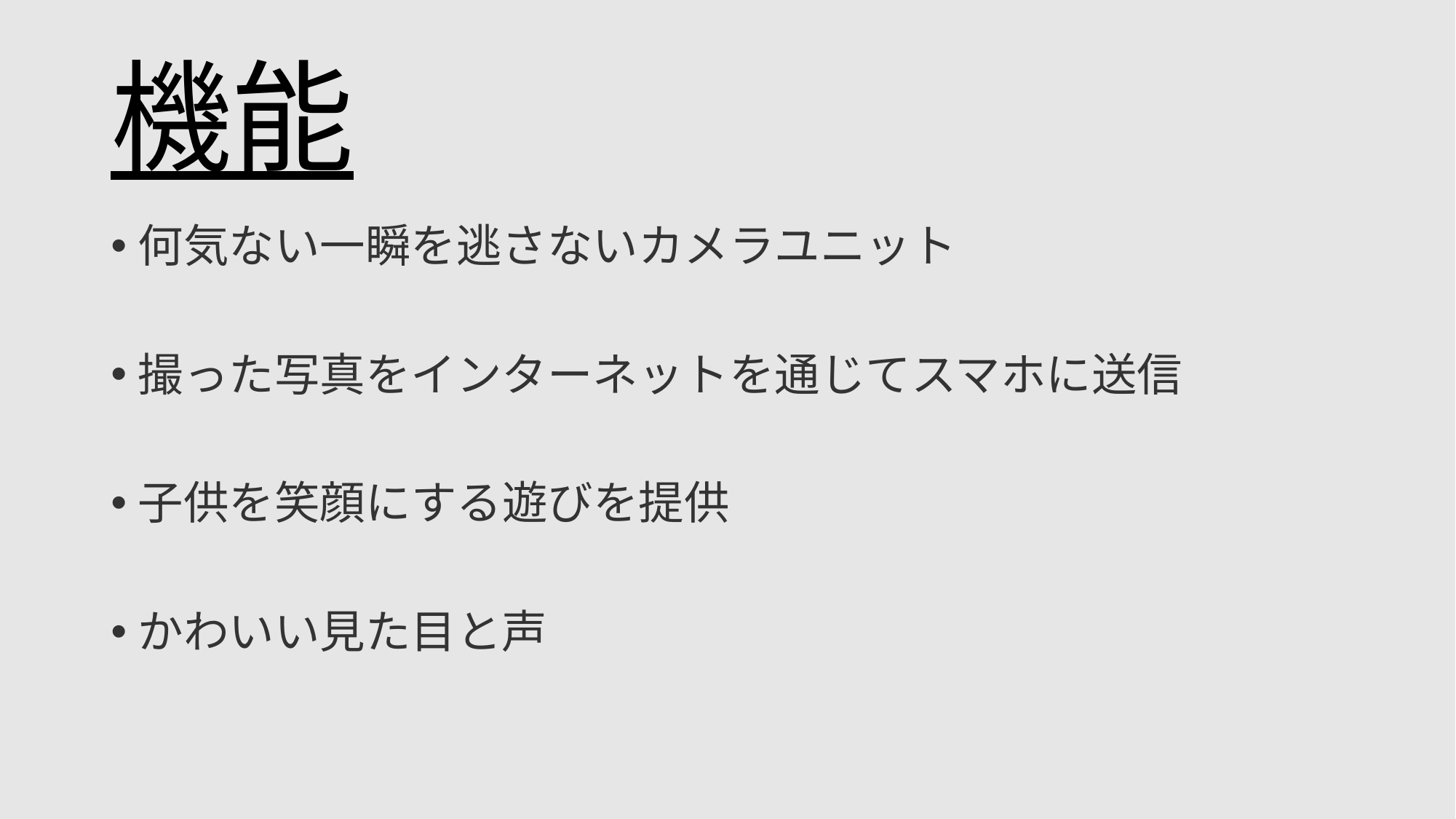

# 機能
何気ない一瞬を逃さないカメラユニット

撮った写真をインターネットを通じてスマホに送信

子供を笑顔にする遊びを提供

かわいい見た目と声